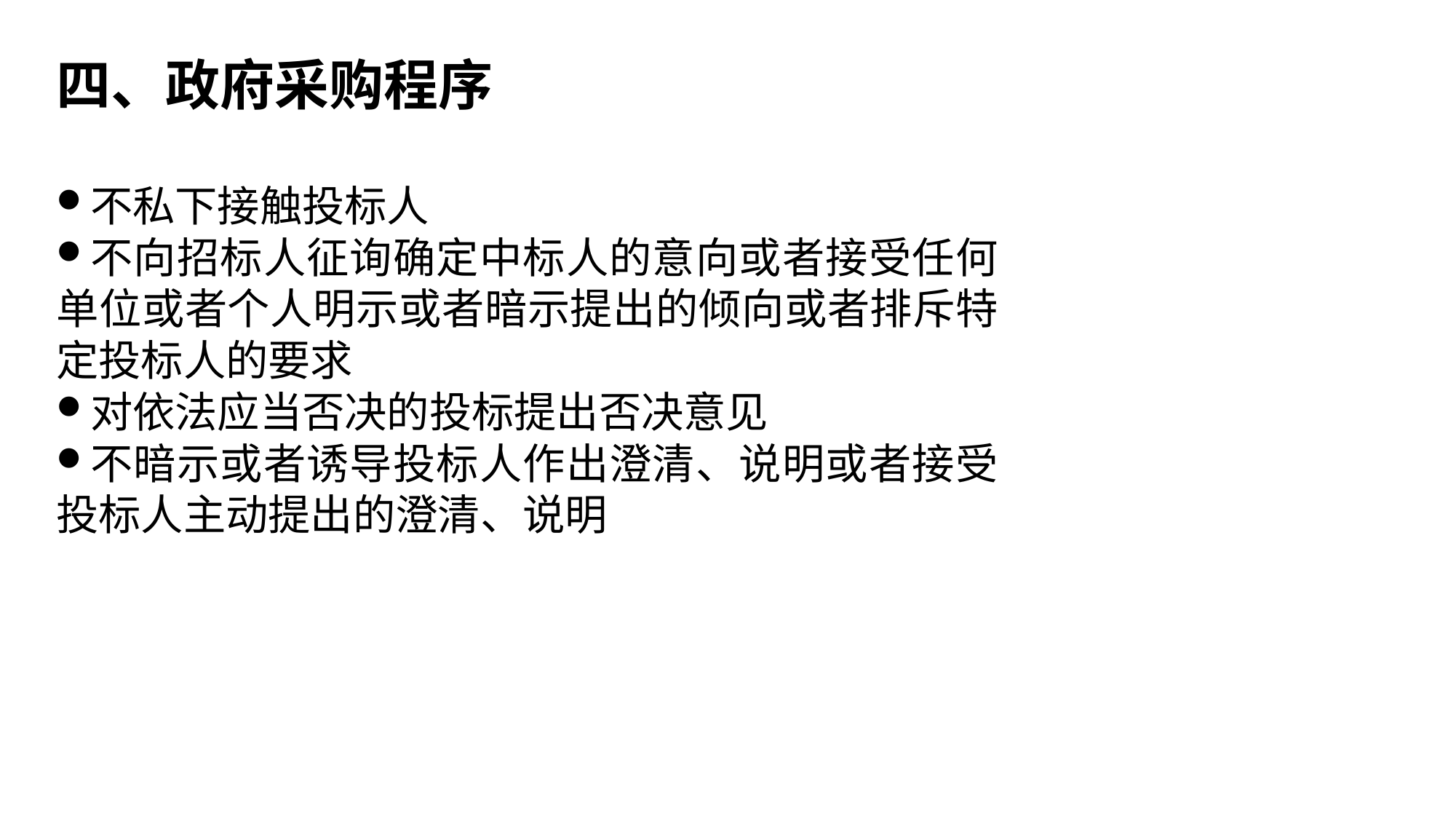

四、政府采购程序
不私下接触投标人
不向招标人征询确定中标人的意向或者接受任何单位或者个人明示或者暗示提出的倾向或者排斥特定投标人的要求
对依法应当否决的投标提出否决意见
不暗示或者诱导投标人作出澄清、说明或者接受投标人主动提出的澄清、说明